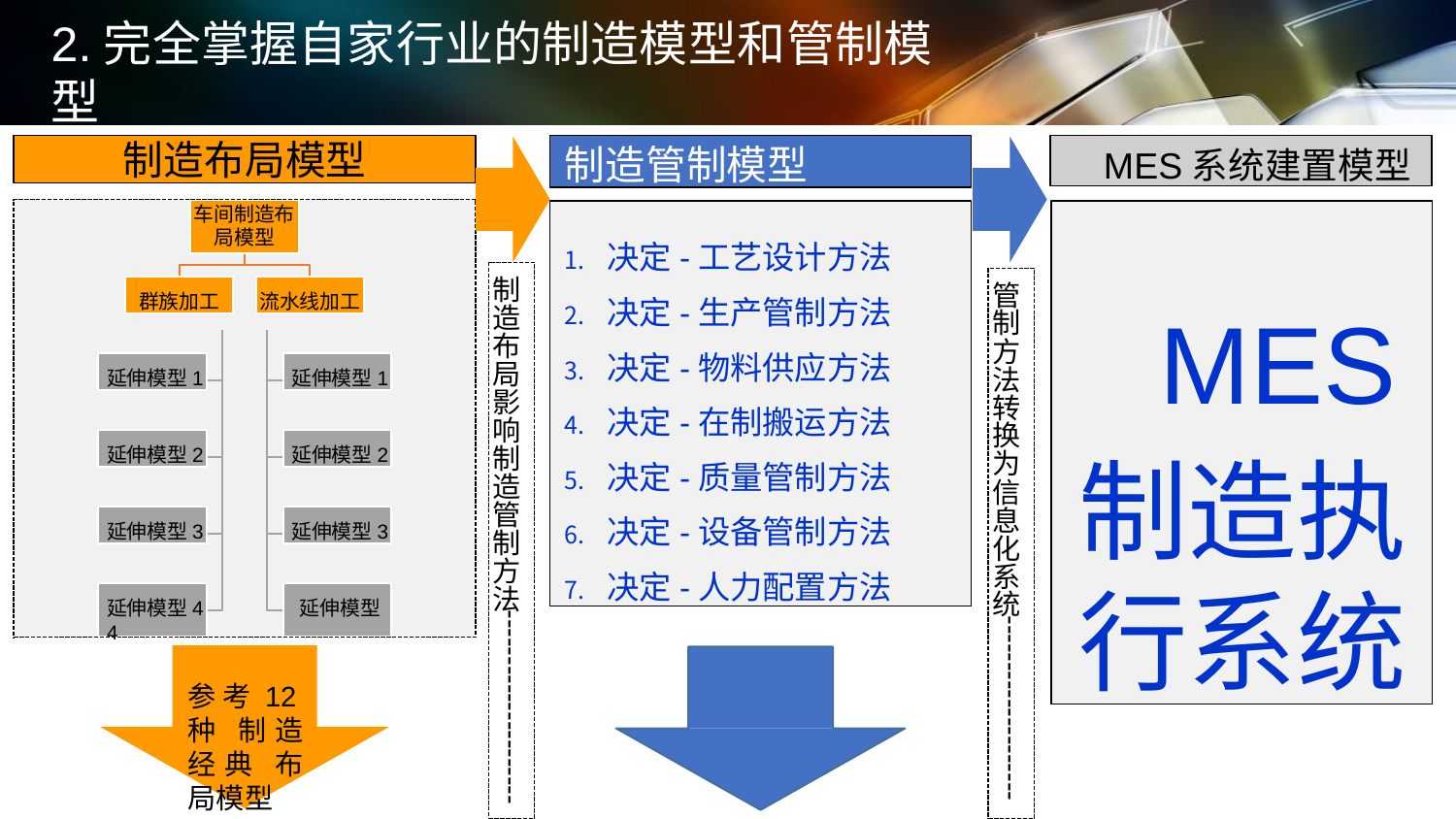

2.完全掌握自家行业的制造模型和管制模型
制造布局模型
制造管制模型
MES系统建置模型

车间制造布 局模型

决定-工艺设计方法
决定-生产管制方法
决定-物料供应方法
决定-在制搬运方法
决定-质量管制方法
决定-设备管制方法
决定-人力配置方法
MES
制造执 行系统

制 造 布 局 影 响 制 造 管 制 方 法
管 制 方 法 转 换 为 信 息 化 系 统
群族加工
流水线加工

延伸模型1
延伸模型1
延伸模型2
延伸模型2
延伸模型3
延伸模型3

延伸模型4	延伸模型4

参考12种 制造经典 布局模型
---------------------
--------------------